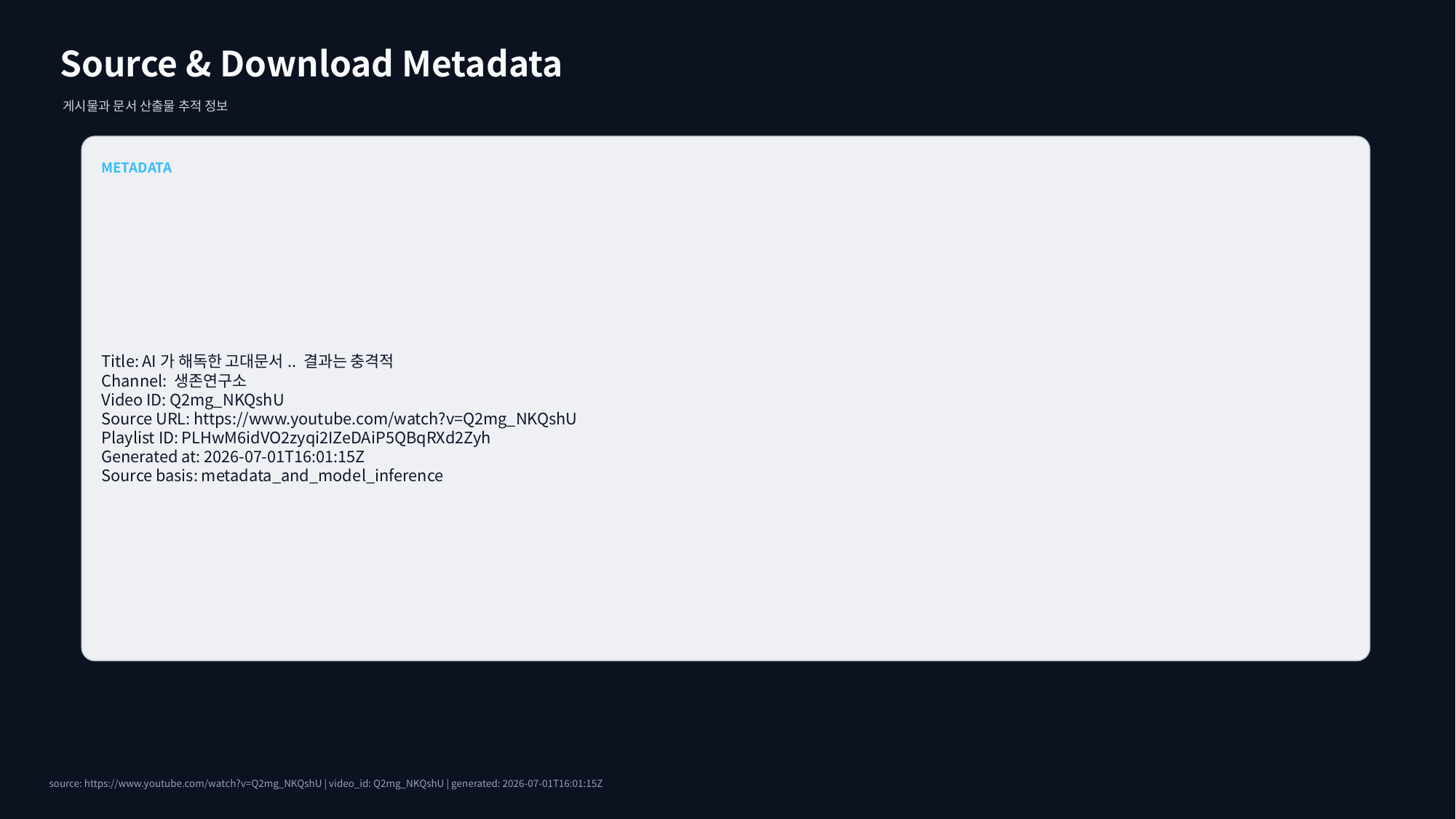

Source & Download Metadata
게시물과 문서 산출물 추적 정보

METADATA
Title: AI가 해독한 고대문서.. 결과는 충격적
Channel: 생존연구소
Video ID: Q2mg_NKQshU
Source URL: https://www.youtube.com/watch?v=Q2mg_NKQshU
Playlist ID: PLHwM6idVO2zyqi2IZeDAiP5QBqRXd2Zyh
Generated at: 2026-07-01T16:01:15Z
Source basis: metadata_and_model_inference
source: https://www.youtube.com/watch?v=Q2mg_NKQshU | video_id: Q2mg_NKQshU | generated: 2026-07-01T16:01:15Z